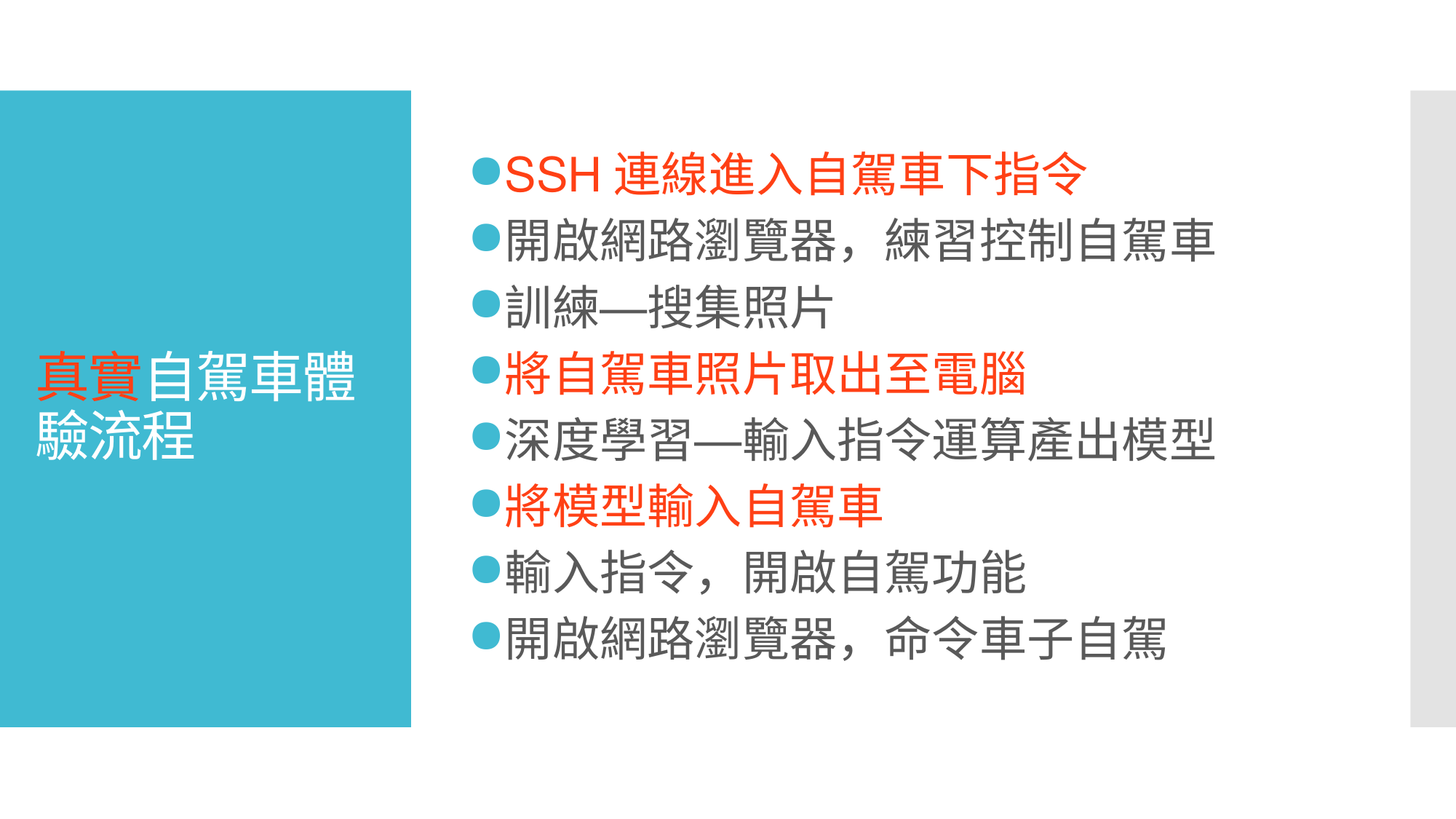

SSH連線進入自駕車下指令
開啟網路瀏覽器，練習控制自駕車
訓練—搜集照片
將自駕車照片取出至電腦
深度學習—輸入指令運算產出模型
將模型輸入自駕車
輸入指令，開啟自駕功能
開啟網路瀏覽器，命令車子自駕
# 真實自駕車體驗流程